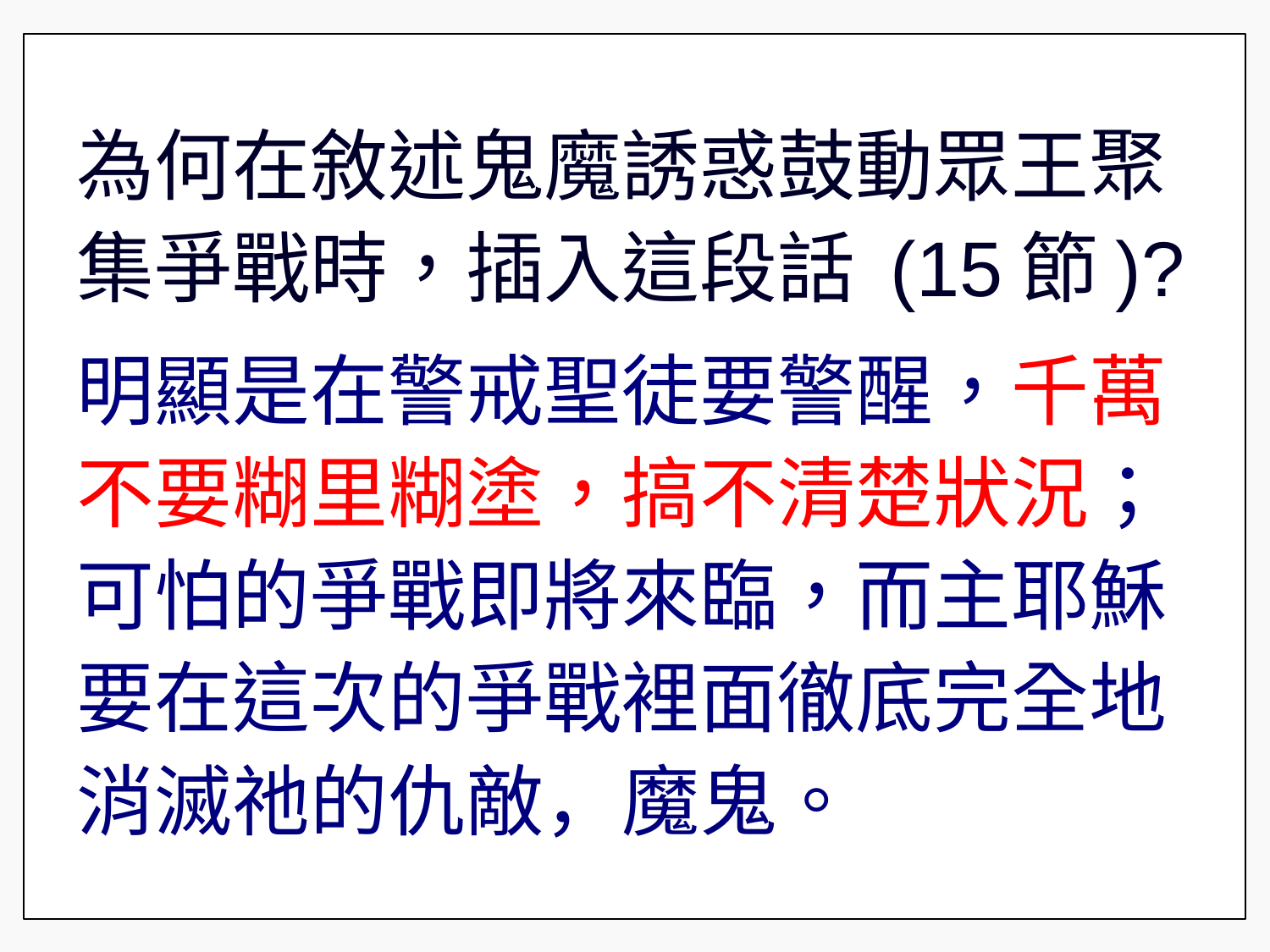

為何在敘述鬼魔誘惑鼓動眾王聚集爭戰時，插入這段話 (15節)?
明顯是在警戒聖徒要警醒，千萬不要糊里糊塗，搞不清楚狀況；可怕的爭戰即將來臨，而主耶穌要在這次的爭戰裡面徹底完全地消滅祂的仇敵，魔鬼。